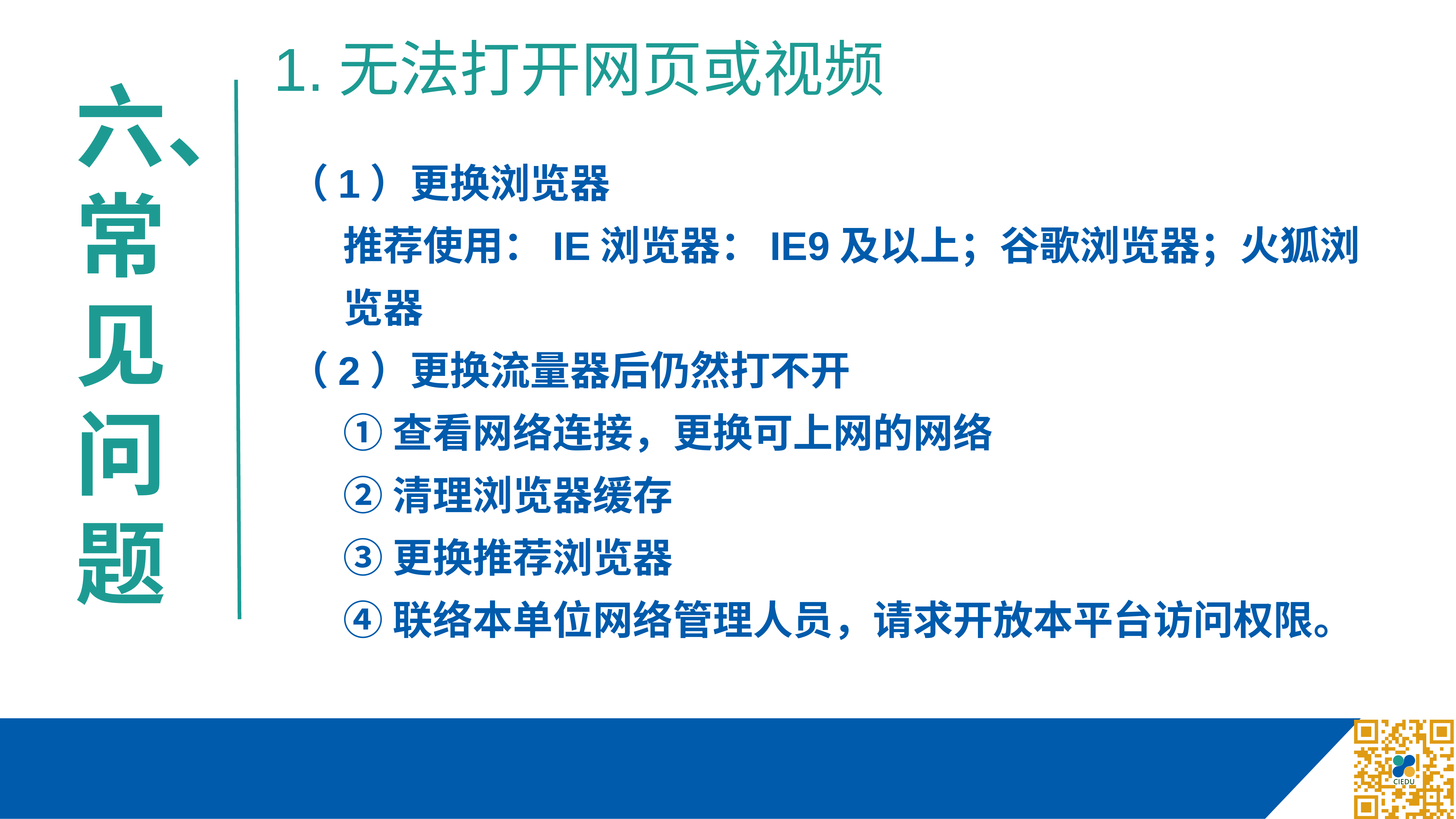

1.无法打开网页或视频
六、常见问题
（1）更换浏览器
推荐使用：IE浏览器：IE9及以上；谷歌浏览器；火狐浏览器
（2）更换流量器后仍然打不开
①查看网络连接，更换可上网的网络
②清理浏览器缓存
③更换推荐浏览器
④联络本单位网络管理人员，请求开放本平台访问权限。